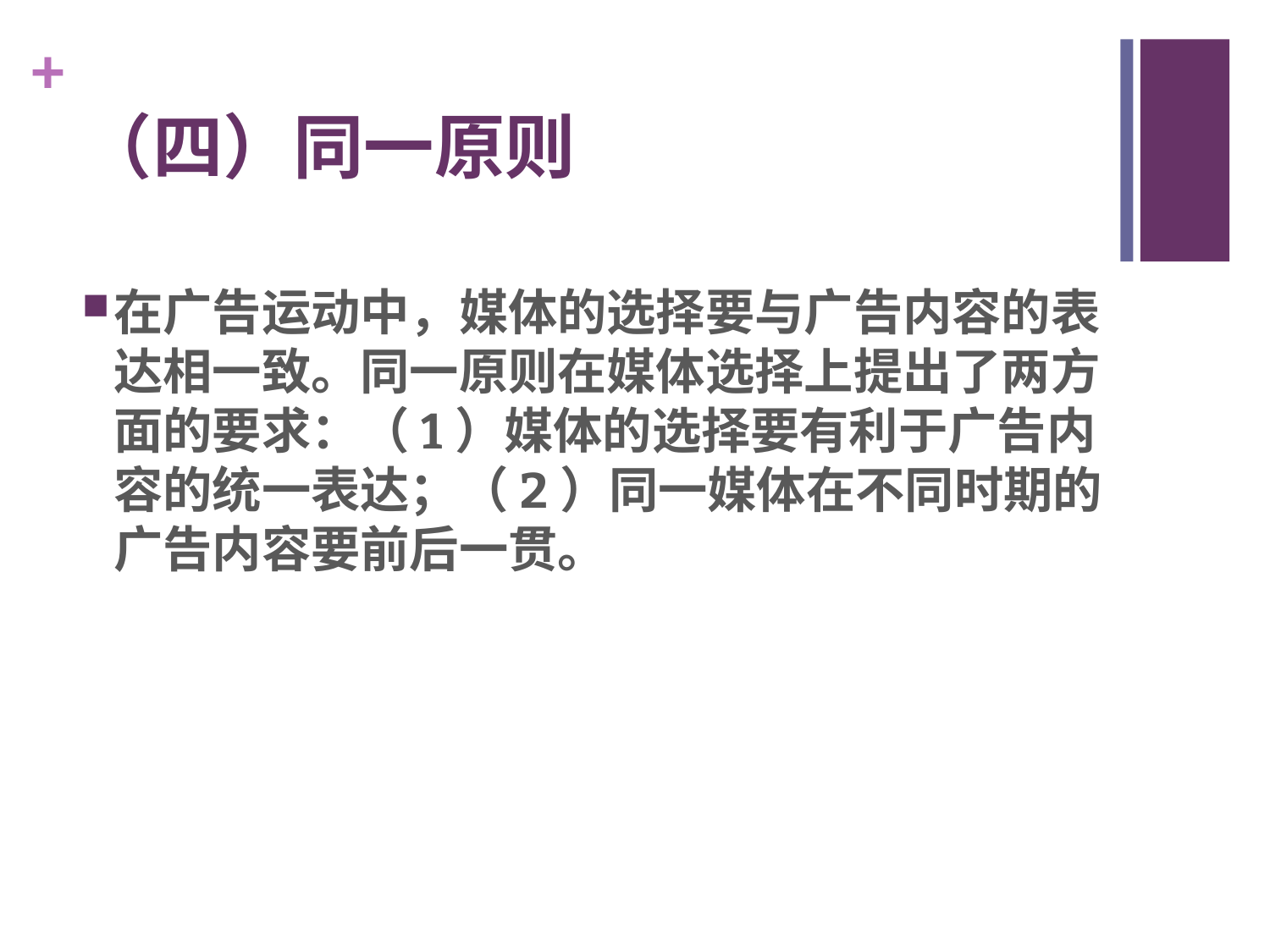

# （四）同一原则
在广告运动中，媒体的选择要与广告内容的表达相一致。同一原则在媒体选择上提出了两方面的要求：（1）媒体的选择要有利于广告内容的统一表达；（2）同一媒体在不同时期的广告内容要前后一贯。